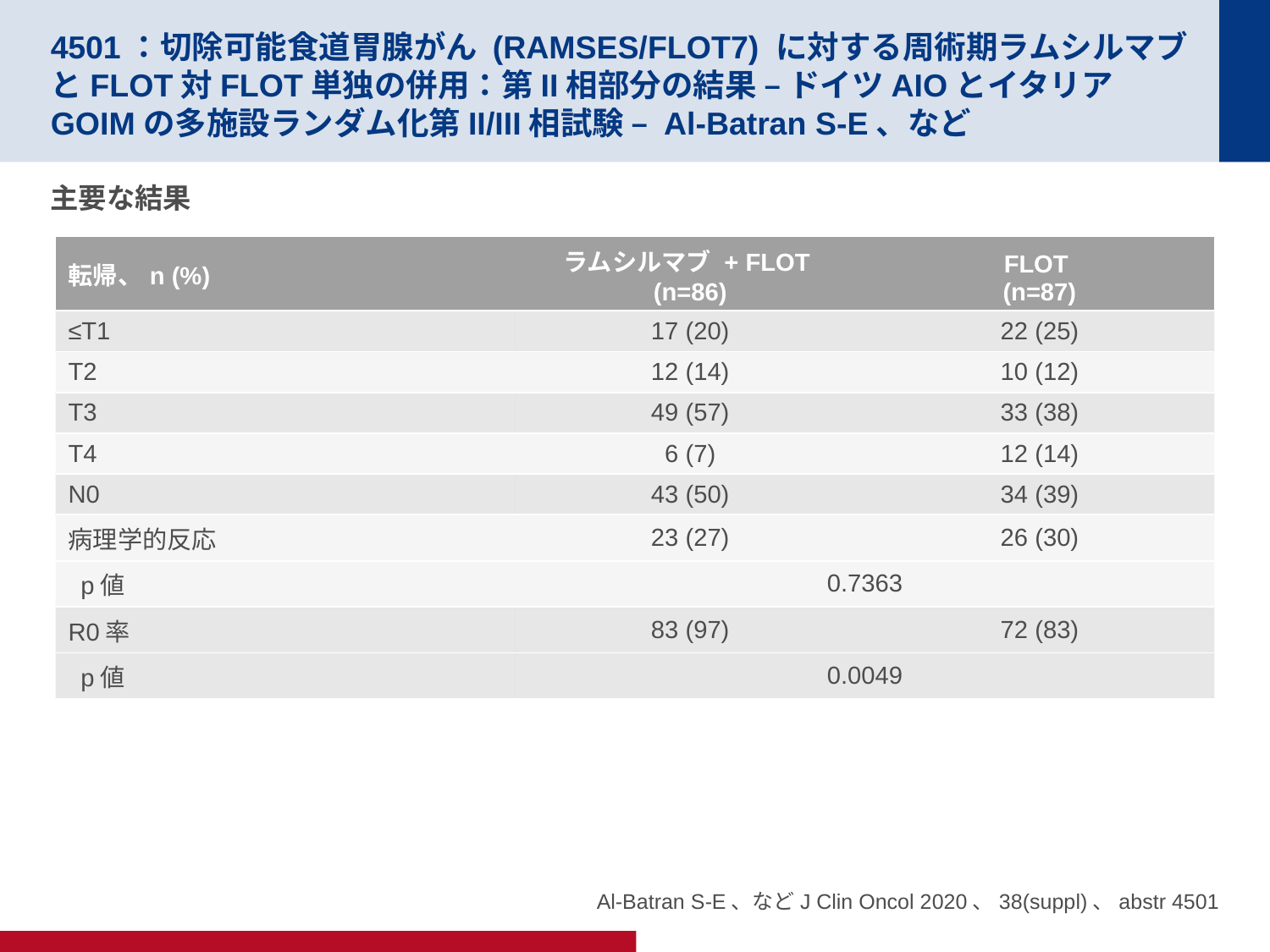

# 4501：切除可能食道胃腺がん (RAMSES/FLOT7) に対する周術期ラムシルマブとFLOT対FLOT単独の併用：第II相部分の結果 – ドイツAIOとイタリアGOIMの多施設ランダム化第II/III相試験 – Al-Batran S-E、など
主要な結果

| 転帰、n (%) | ラムシルマブ + FLOT (n=86) | FLOT (n=87) |
| --- | --- | --- |
| ≤T1 | 17 (20) | 22 (25) |
| T2 | 12 (14) | 10 (12) |
| T3 | 49 (57) | 33 (38) |
| T4 | 6 (7) | 12 (14) |
| N0 | 43 (50) | 34 (39) |
| 病理学的反応 | 23 (27) | 26 (30) |
| p値 | 0.7363 |  |
| R0率 | 83 (97) | 72 (83) |
| p値 | 0.0049 |  |
Al-Batran S-E、などJ Clin Oncol 2020、38(suppl)、abstr 4501